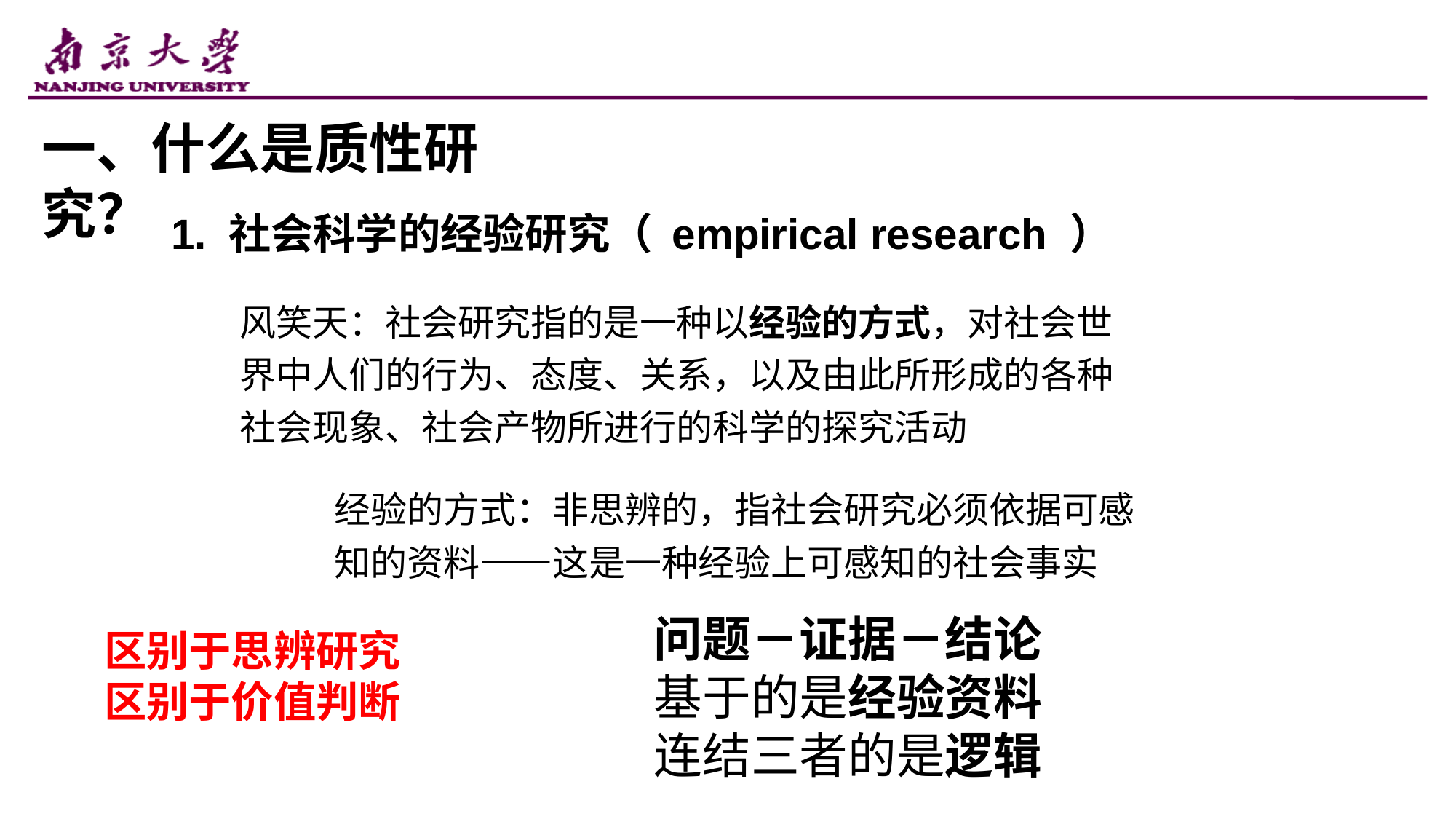

一、什么是质性研究？
1. 社会科学的经验研究（ empirical research ）
风笑天：社会研究指的是一种以经验的方式，对社会世界中人们的行为、态度、关系，以及由此所形成的各种社会现象、社会产物所进行的科学的探究活动
经验的方式：非思辨的，指社会研究必须依据可感知的资料——这是一种经验上可感知的社会事实
     问题－证据－结论
     基于的是经验资料
     连结三者的是逻辑
区别于思辨研究
区别于价值判断